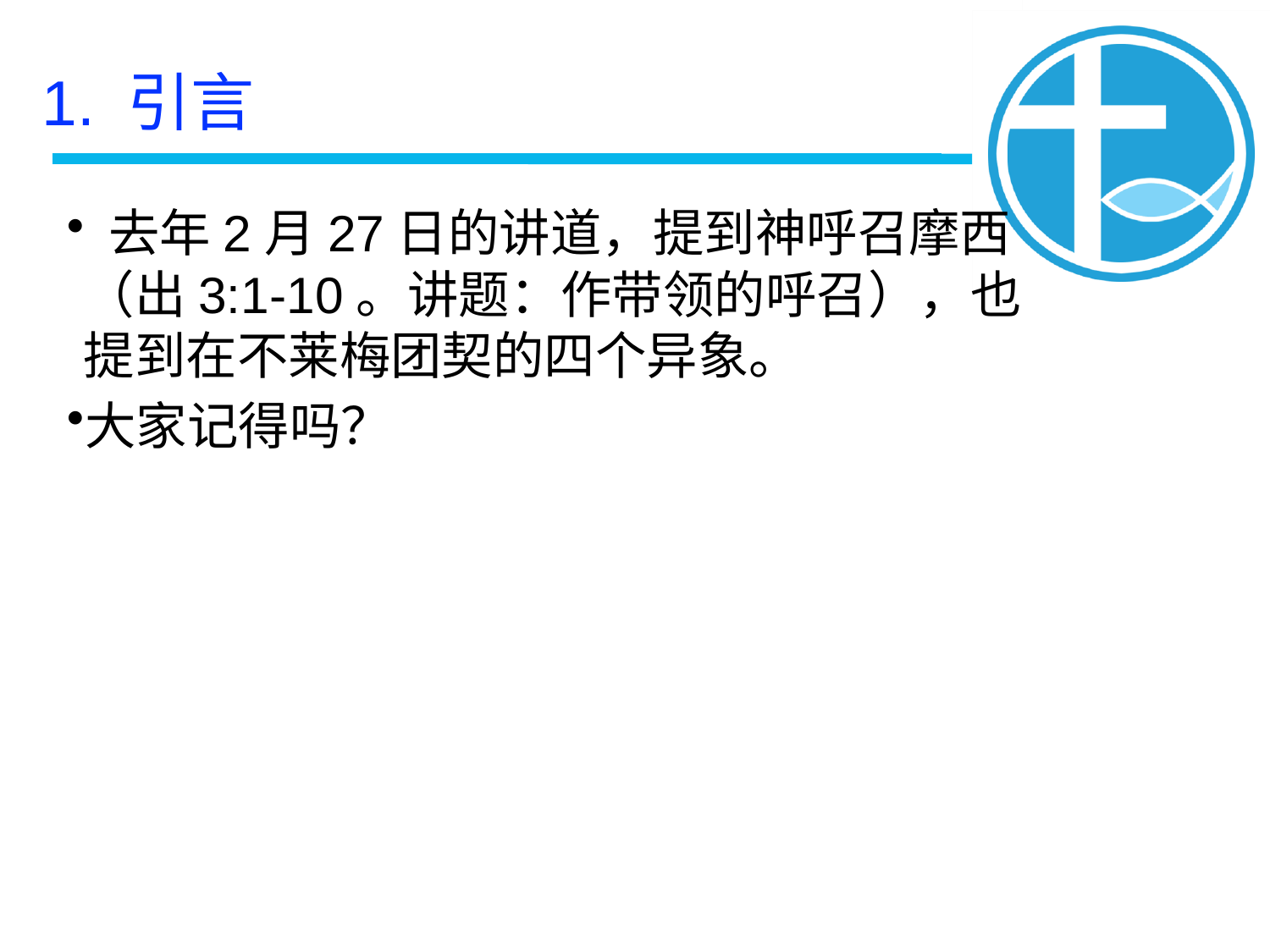

1. 引言
 去年2月27日的讲道，提到神呼召摩西（出3:1-10。讲题：作带领的呼召），也提到在不莱梅团契的四个异象。
大家记得吗？